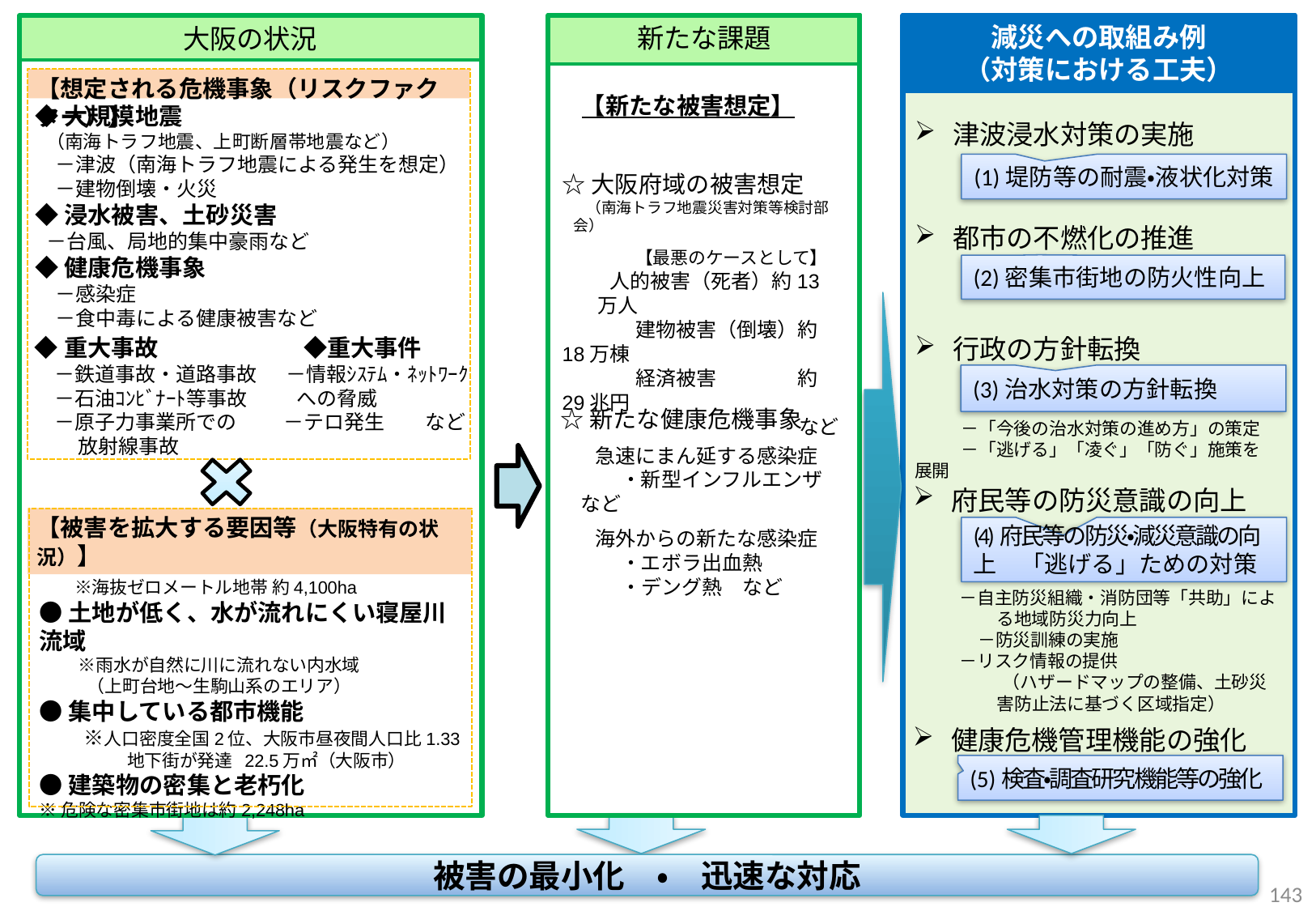

減災への取組み例
（対策における工夫）
新たな課題

大阪の状況
【想定される危機事象（リスクファクター）】

◆大規模地震
（南海トラフ地震、上町断層帯地震など）
　－津波（南海トラフ地震による発生を想定）
　－建物倒壊・火災
◆浸水被害、土砂災害
－台風、局地的集中豪雨など
◆健康危機事象
　－感染症
　－食中毒による健康被害など
◆重大事故　　　　     　◆重大事件
　－鉄道事故・道路事故　  －情報ｼｽﾃﾑ・ﾈｯﾄﾜｰｸ
　－石油ｺﾝﾋﾞﾅｰﾄ等事故　  　への脅威
　－原子力事業所での      　－テロ発生　　など
    　放射線事故
【新たな被害想定】
津波浸水対策の実施
(1)堤防等の耐震・液状化対策
☆大阪府域の被害想定
（南海トラフ地震災害対策等検討部会）
　　　【最悪のケースとして】
人的被害（死者）約13万人
　　　建物被害（倒壊）約18万棟
　　　経済被害　　　　約29兆円
など
都市の不燃化の推進
(2)密集市街地の防火性向上

行政の方針転換

           －「今後の治水対策の進め方」の策定
           －「逃げる」「凌ぐ」「防ぐ」施策を展開
(3)治水対策の方針転換
☆新たな健康危機事象
急速にまん延する感染症
　　　・新型インフルエンザ　　など
海外からの新たな感染症
　　　・エボラ出血熱
　　　・デング熱　など

府民等の防災意識の向上

           －自主防災組織・消防団等「共助」による地域防災力向上
　－防災訓練の実施
           －リスク情報の提供
　（ハザードマップの整備、土砂災害防止法に基づく区域指定）
【被害を拡大する要因等（大阪特有の状況）】

●広大な海抜ｾﾞﾛﾒｰﾄﾙ地帯
　　※海抜ゼロメートル地帯 約4,100ha
●土地が低く、水が流れにくい寝屋川流域
　　 ※雨水が自然に川に流れない内水域
（上町台地～生駒山系のエリア）
●集中している都市機能
　 　※人口密度全国2位、大阪市昼夜間人口比1.33
　　　　　地下街が発達  22.5万㎡（大阪市）
●建築物の密集と老朽化
※危険な密集市街地は約2,248ha
(4)府民等の防災・減災意識の向上　「逃げる」ための対策
健康危機管理機能の強化
(5)検査・調査研究機能等の強化

被害の最小化　・　迅速な対応
143